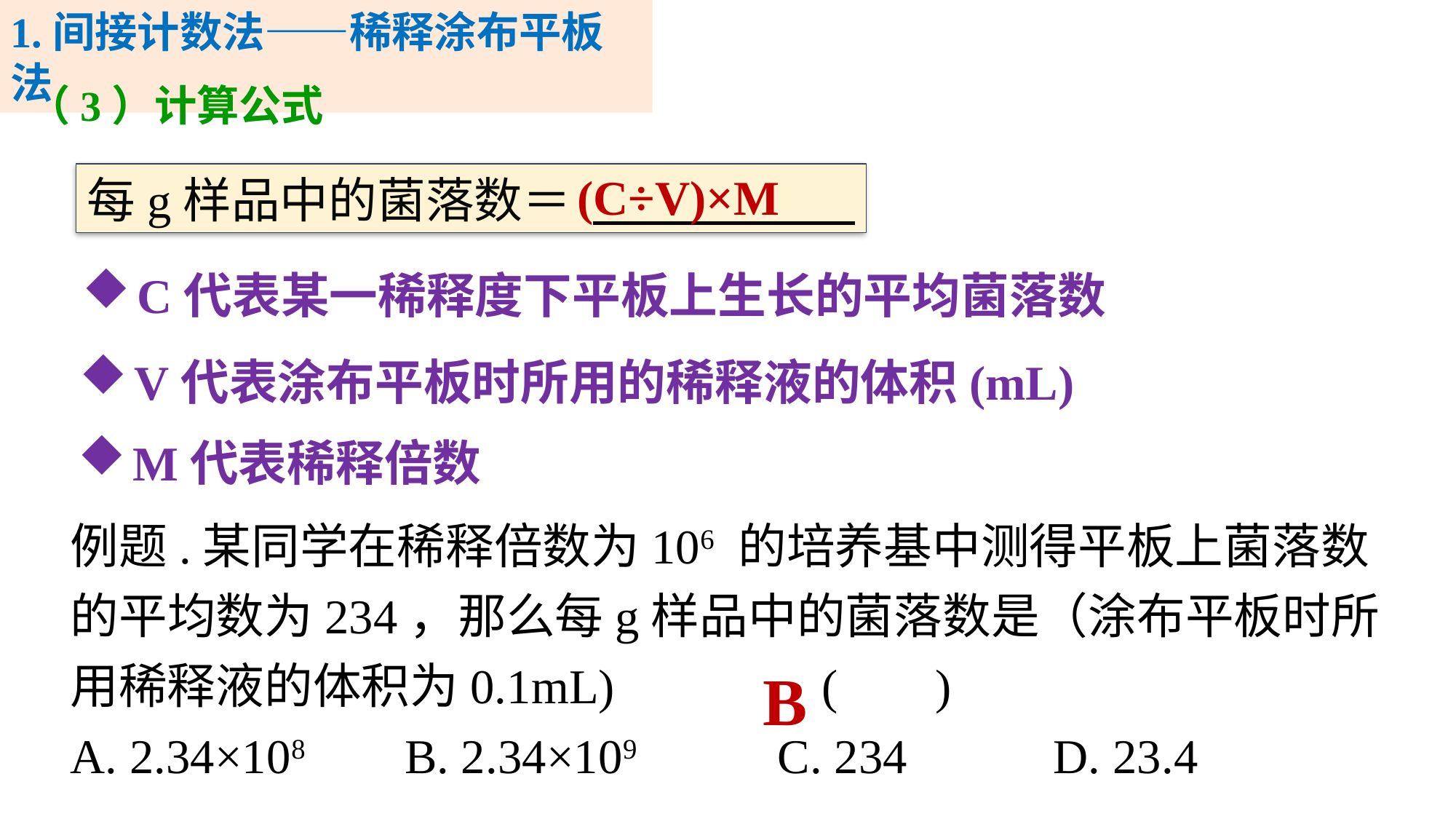

1.间接计数法——稀释涂布平板法
（3）计算公式
(C÷V)×M
每g样品中的菌落数＝
C代表某一稀释度下平板上生长的平均菌落数
V代表涂布平板时所用的稀释液的体积(mL)
M代表稀释倍数
例题.某同学在稀释倍数为106 的培养基中测得平板上菌落数的平均数为234，那么每g样品中的菌落数是（涂布平板时所用稀释液的体积为0.1mL)                 (        )
A. 2.34×108              B. 2.34×109            C. 234            D. 23.4
B